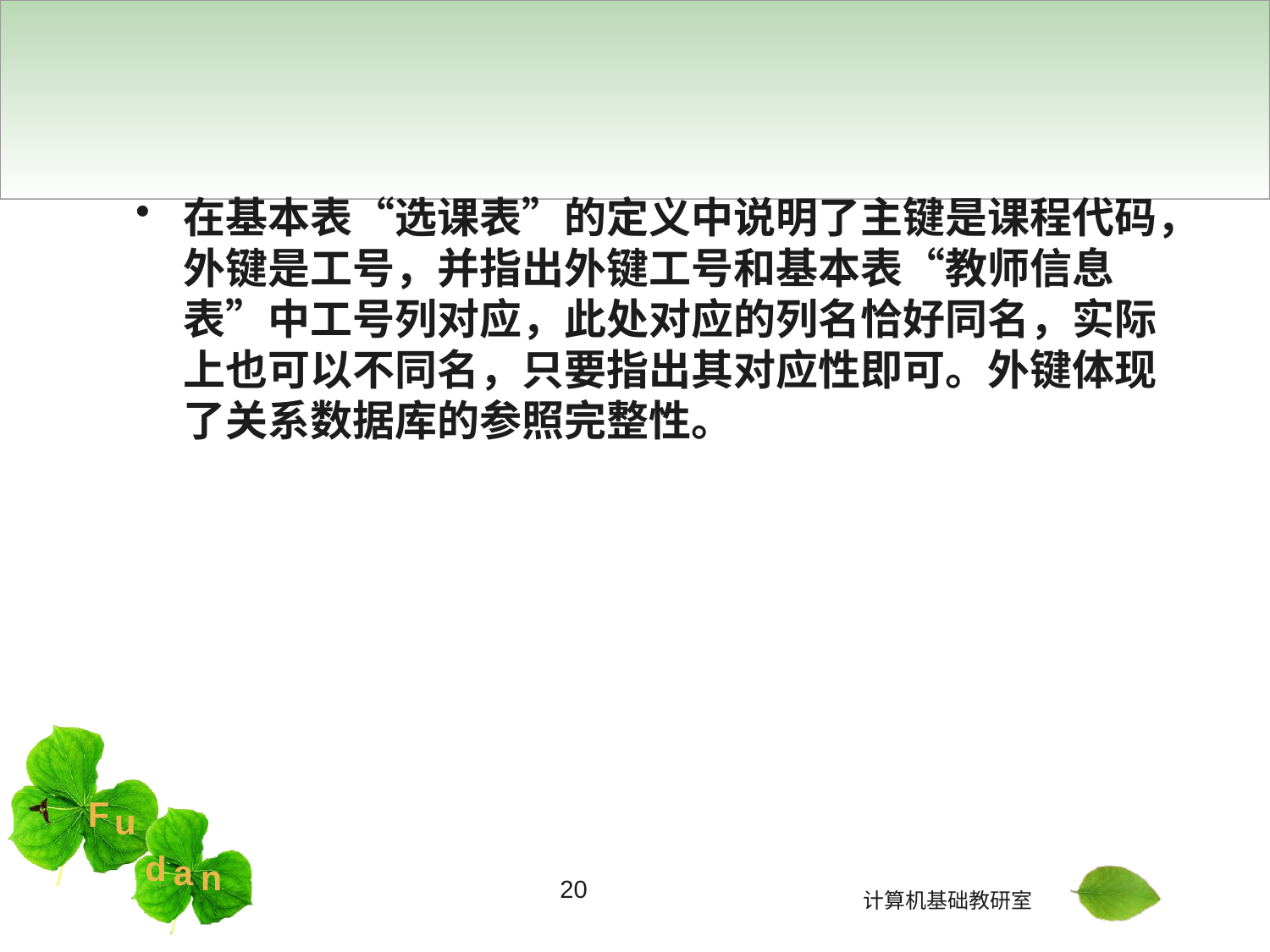

#
在基本表“选课表”的定义中说明了主键是课程代码，外键是工号，并指出外键工号和基本表“教师信息表”中工号列对应，此处对应的列名恰好同名，实际上也可以不同名，只要指出其对应性即可。外键体现了关系数据库的参照完整性。
20